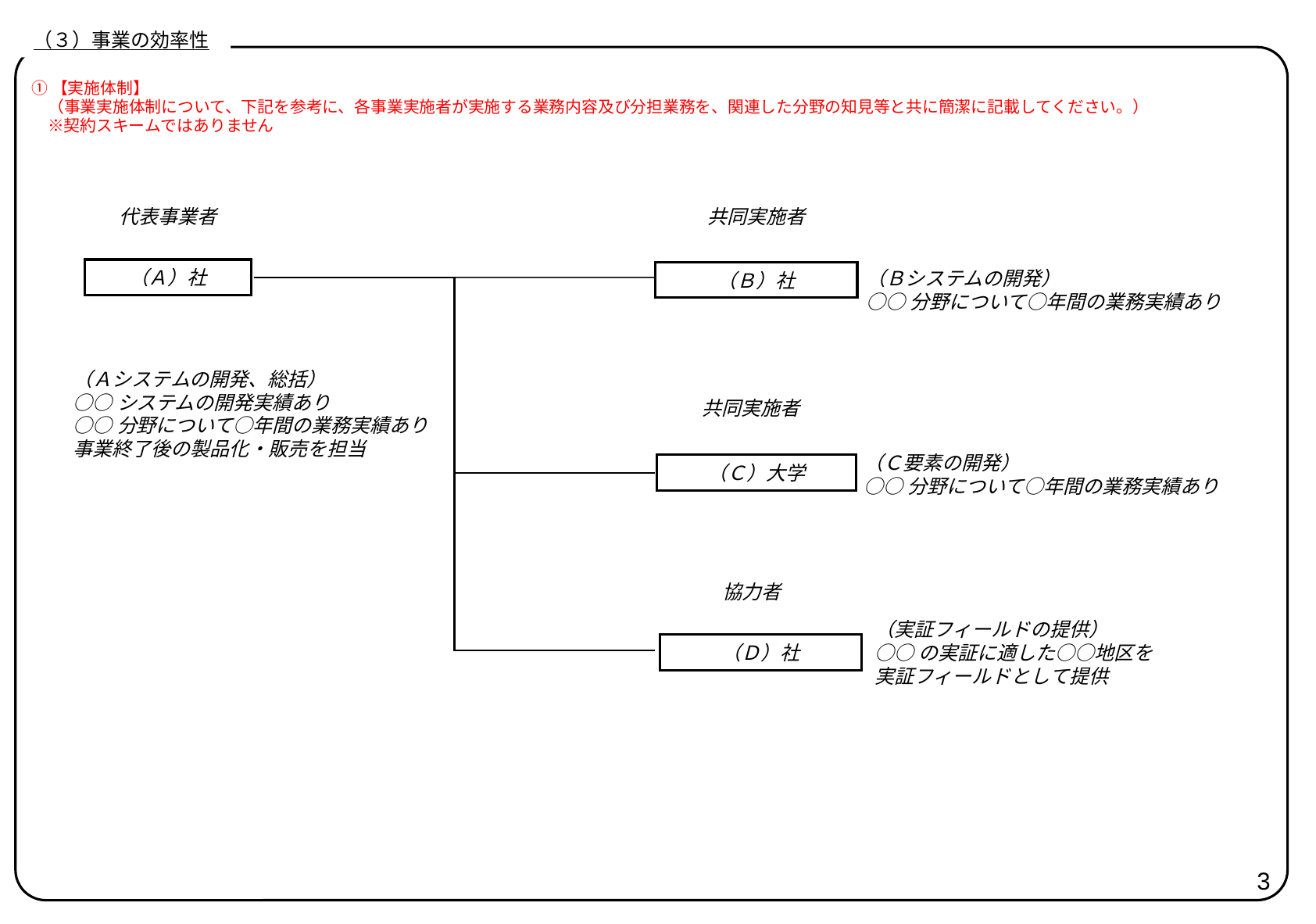

（３）事業の効率性

①【実施体制】
　（事業実施体制について、下記を参考に、各事業実施者が実施する業務内容及び分担業務を、関連した分野の知見等と共に簡潔に記載してください。）
　※契約スキームではありません
代表事業者
共同実施者
（Ａ）社
（Ｂシステムの開発）
○○分野について○年間の業務実績あり
（Ｂ）社

（Ａシステムの開発、総括）
○○システムの開発実績あり
○○分野について○年間の業務実績あり
事業終了後の製品化・販売を担当
共同実施者
（Ｃ要素の開発）
○○分野について○年間の業務実績あり
（Ｃ）大学
協力者
（実証フィールドの提供）
○○の実証に適した○○地区を
実証フィールドとして提供
（Ｄ）社
3